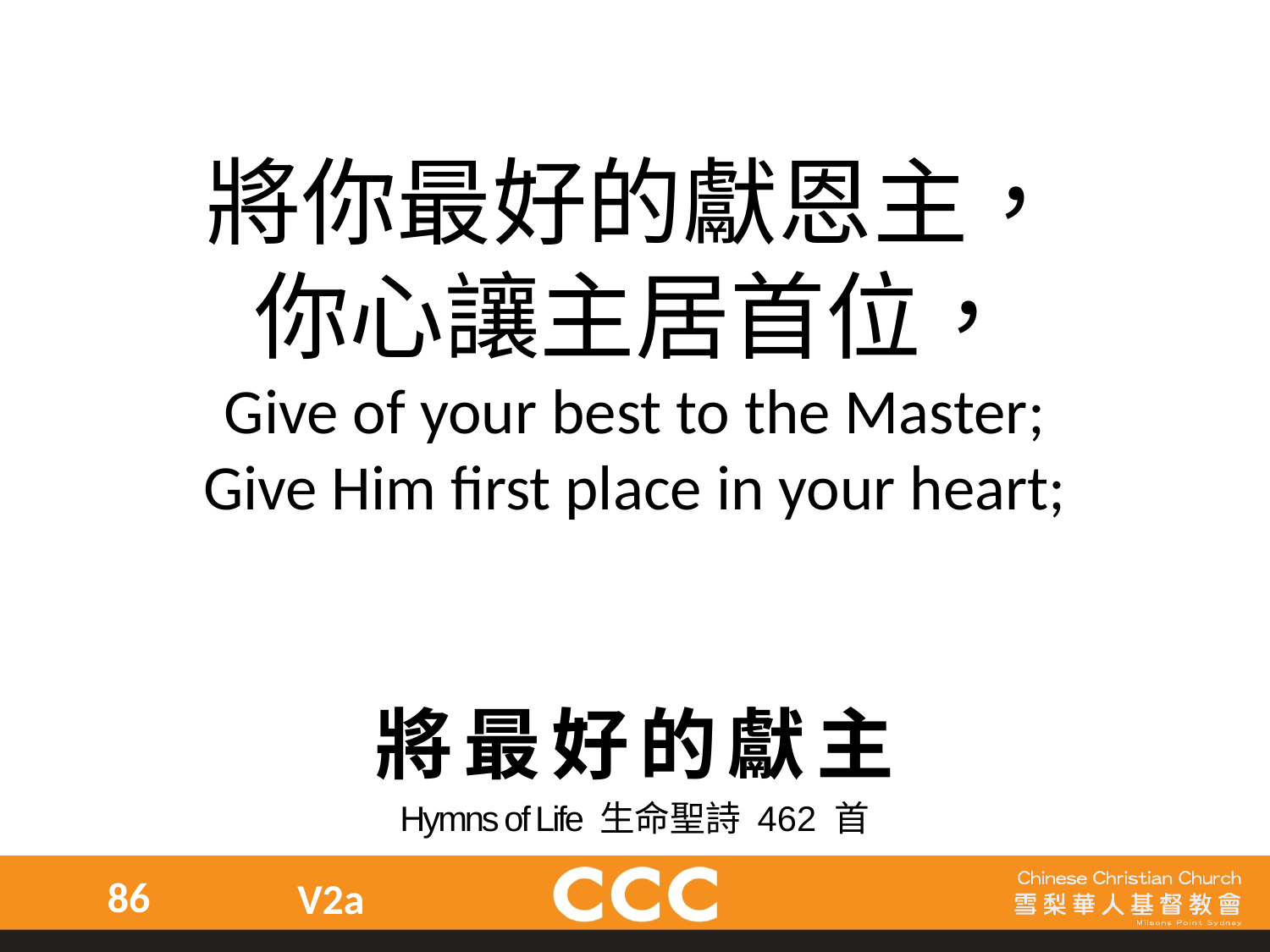

將你最好的獻恩主，
你心讓主居首位，
Give of your best to the Master;
Give Him first place in your heart;
將最好的獻主
Hymns of Life 生命聖詩 462 首
86
V2a